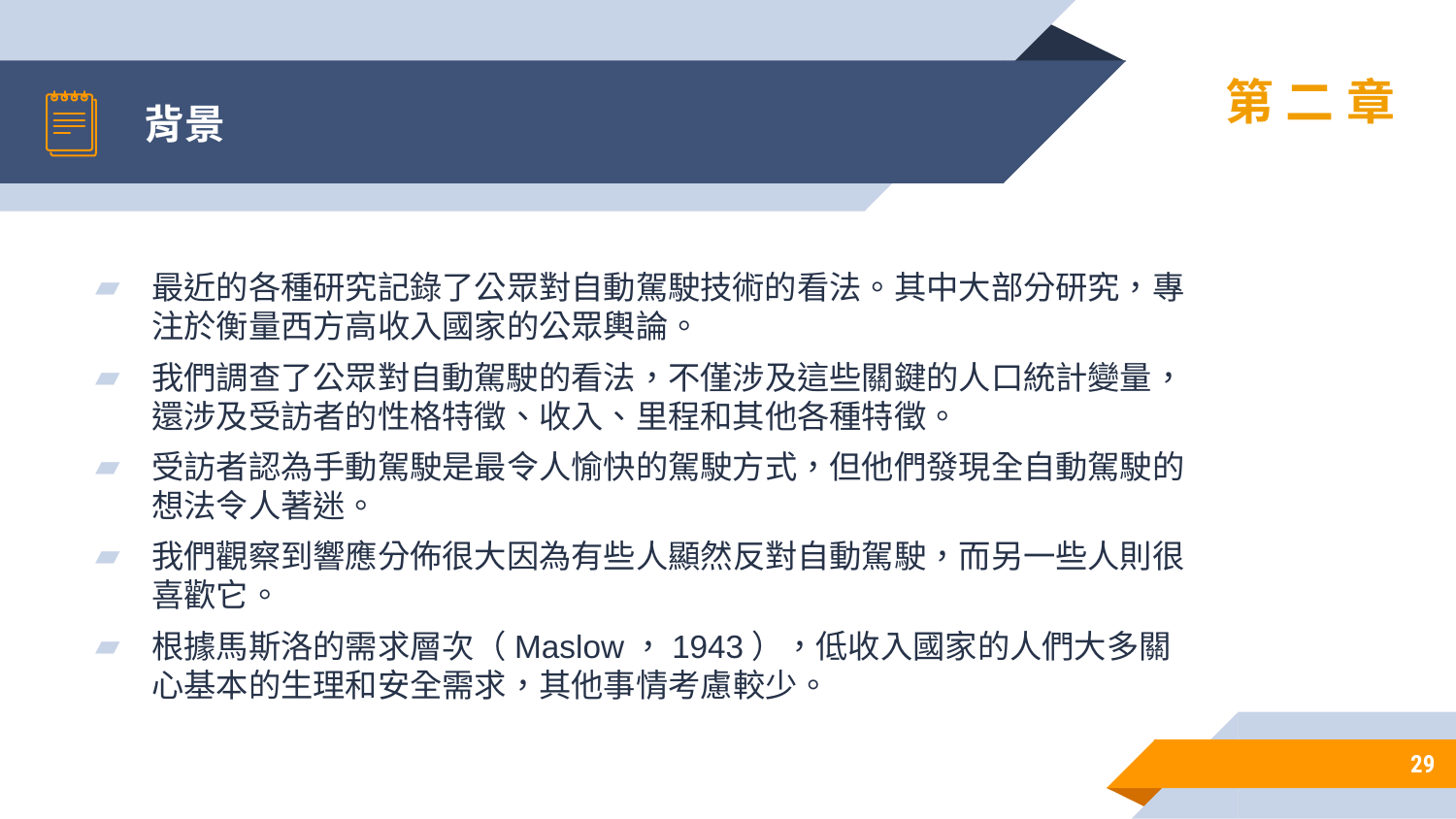

# 背景
第二章

最近的各種研究記錄了公眾對自動駕駛技術的看法。其中大部分研究，專注於衡量西方高收入國家的公眾輿論。
我們調查了公眾對自動駕駛的看法，不僅涉及這些關鍵的人口統計變量，還涉及受訪者的性格特徵、收入、里程和其他各種特徵。
受訪者認為手動駕駛是最令人愉快的駕駛方式，但他們發現全自動駕駛的想法令人著迷。
我們觀察到響應分佈很大因為有些人顯然反對自動駕駛，而另一些人則很喜歡它。
根據馬斯洛的需求層次（Maslow，1943），低收入國家的人們大多關心基本的生理和安全需求，其他事情考慮較少。

29